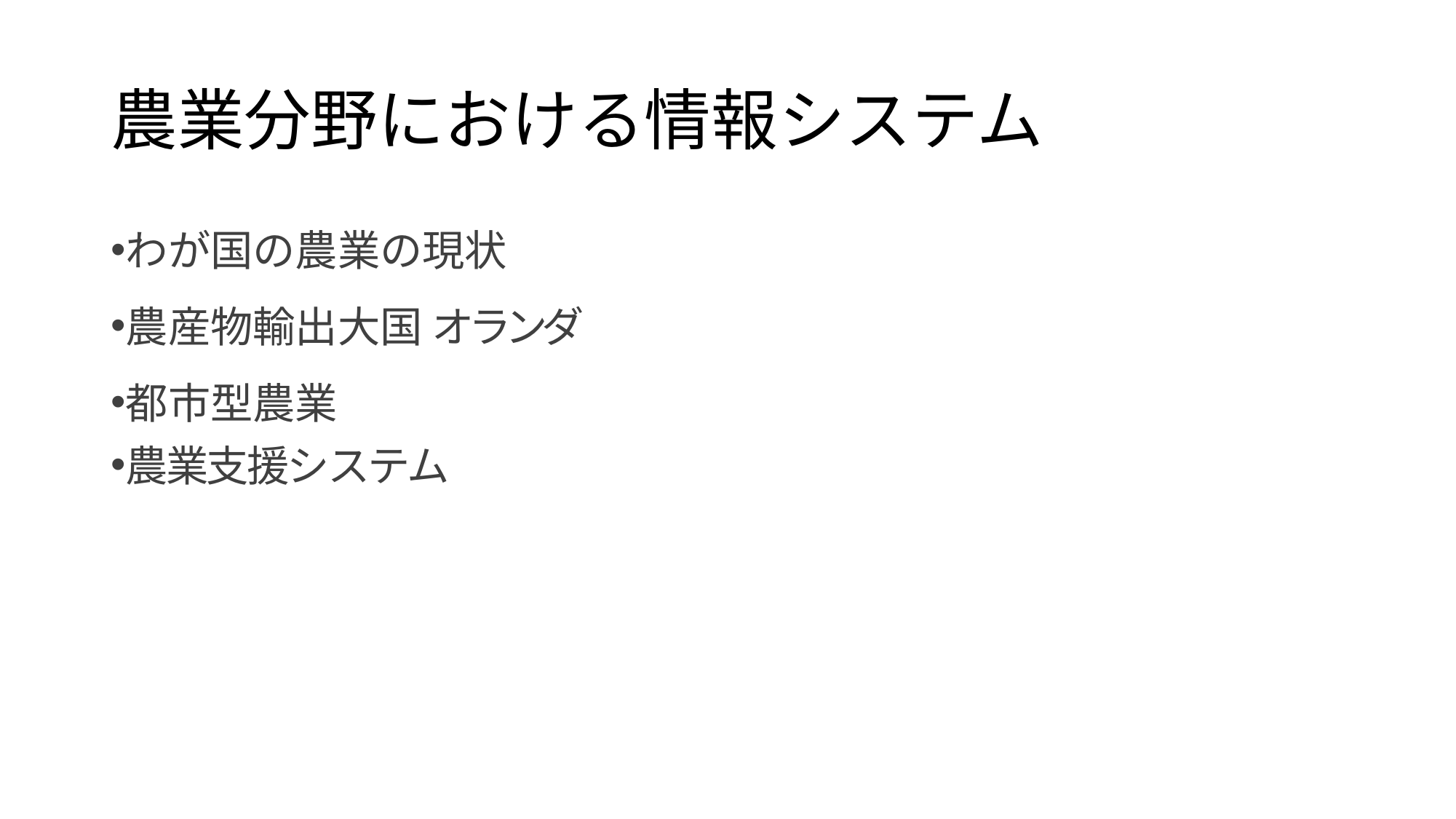

# 農業分野における情報システム
わが国の農業の現状
農産物輸出大国 オランダ
都市型農業
農業支援システム